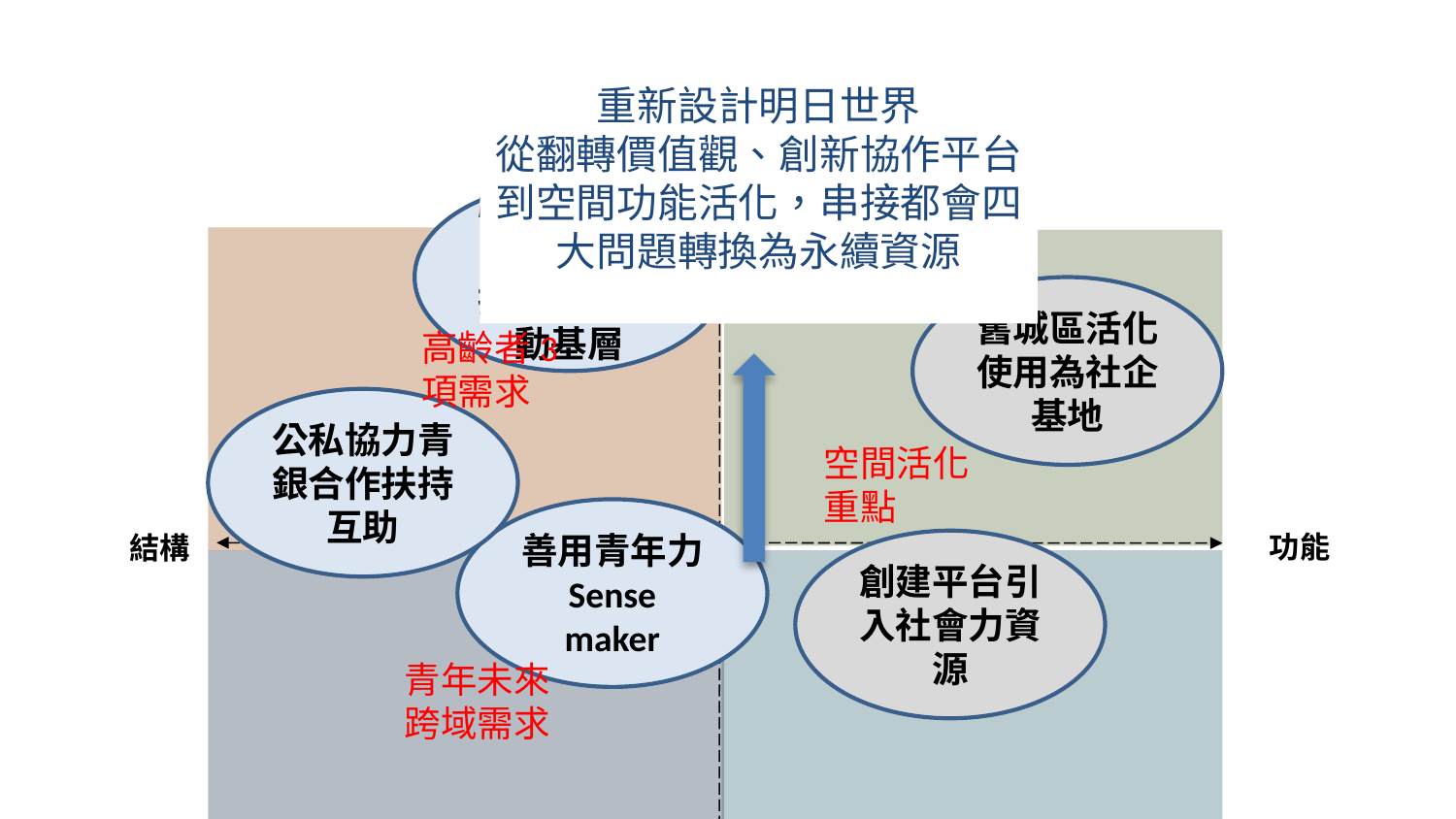

重新設計明日世界
從翻轉價值觀、創新協作平台到空間功能活化，串接都會四大問題轉換為永續資源

行政
文化
強化行政動能
擴大培育引動基層

舊城區活化使用為社企基地

高齡者3項需求

公私協力青銀合作扶持互助
空間活化重點
善用青年力
Sense maker
功能
結構
創建平台引入社會力資源

青年未來跨域需求

議題創新連結重點